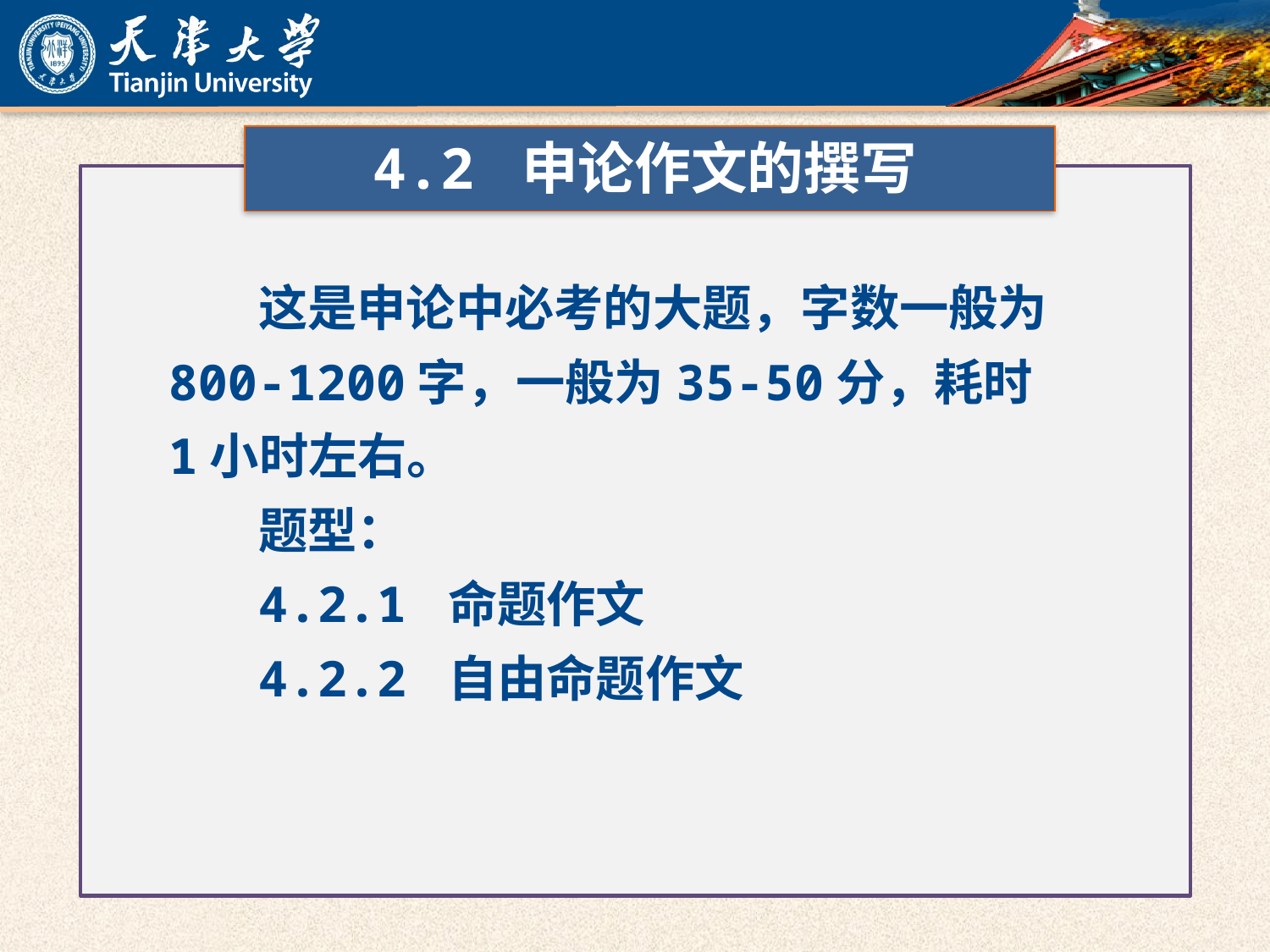

4.2 申论作文的撰写

这是申论中必考的大题，字数一般为800-1200字，一般为35-50分，耗时1小时左右。
题型：
4.2.1 命题作文
4.2.2 自由命题作文